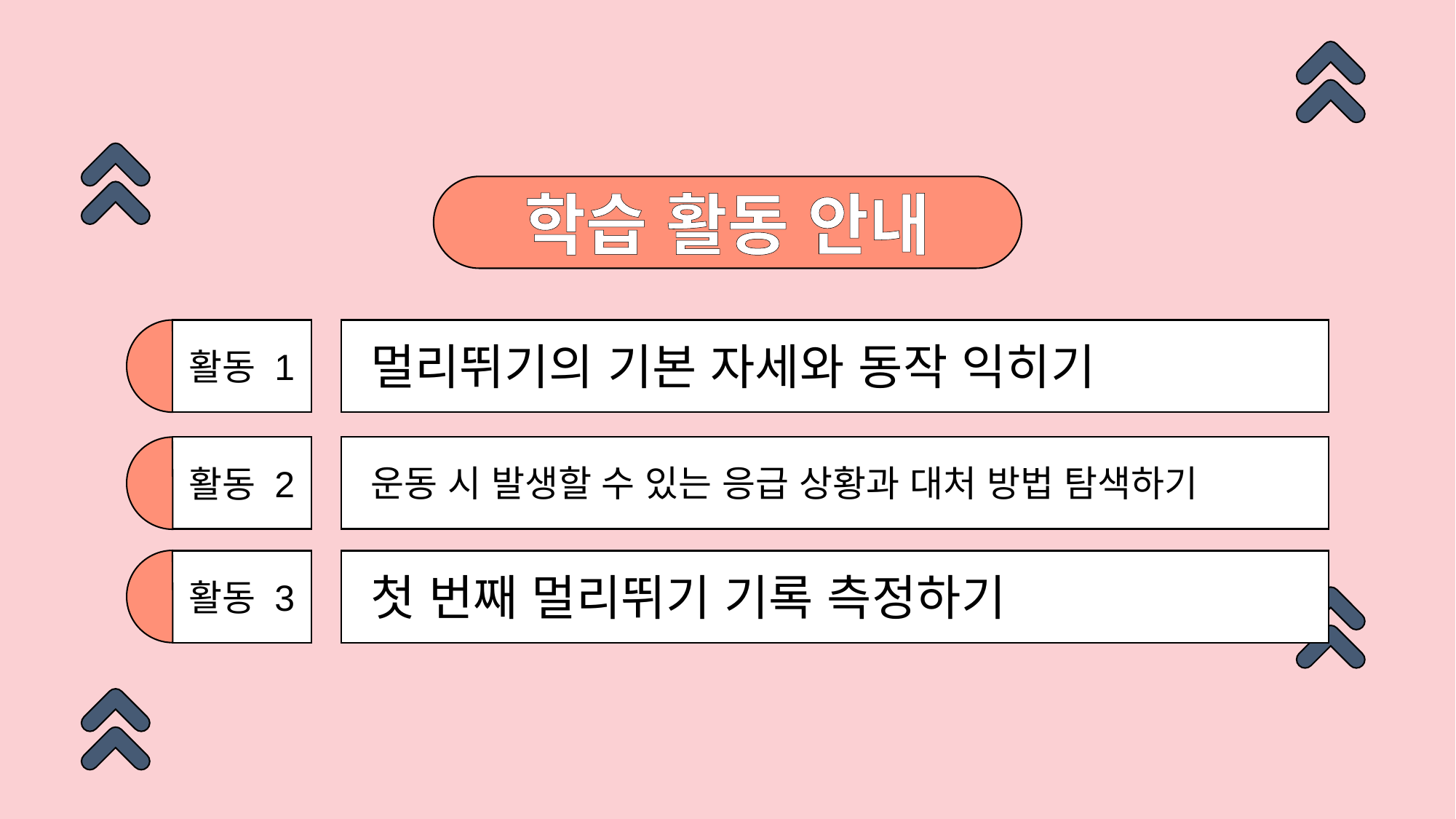

학습 활동 안내

활동 1

멀리뛰기의 기본 자세와 동작 익히기

활동 2

운동 시 발생할 수 있는 응급 상황과 대처 방법 탐색하기

활동 3

첫 번째 멀리뛰기 기록 측정하기